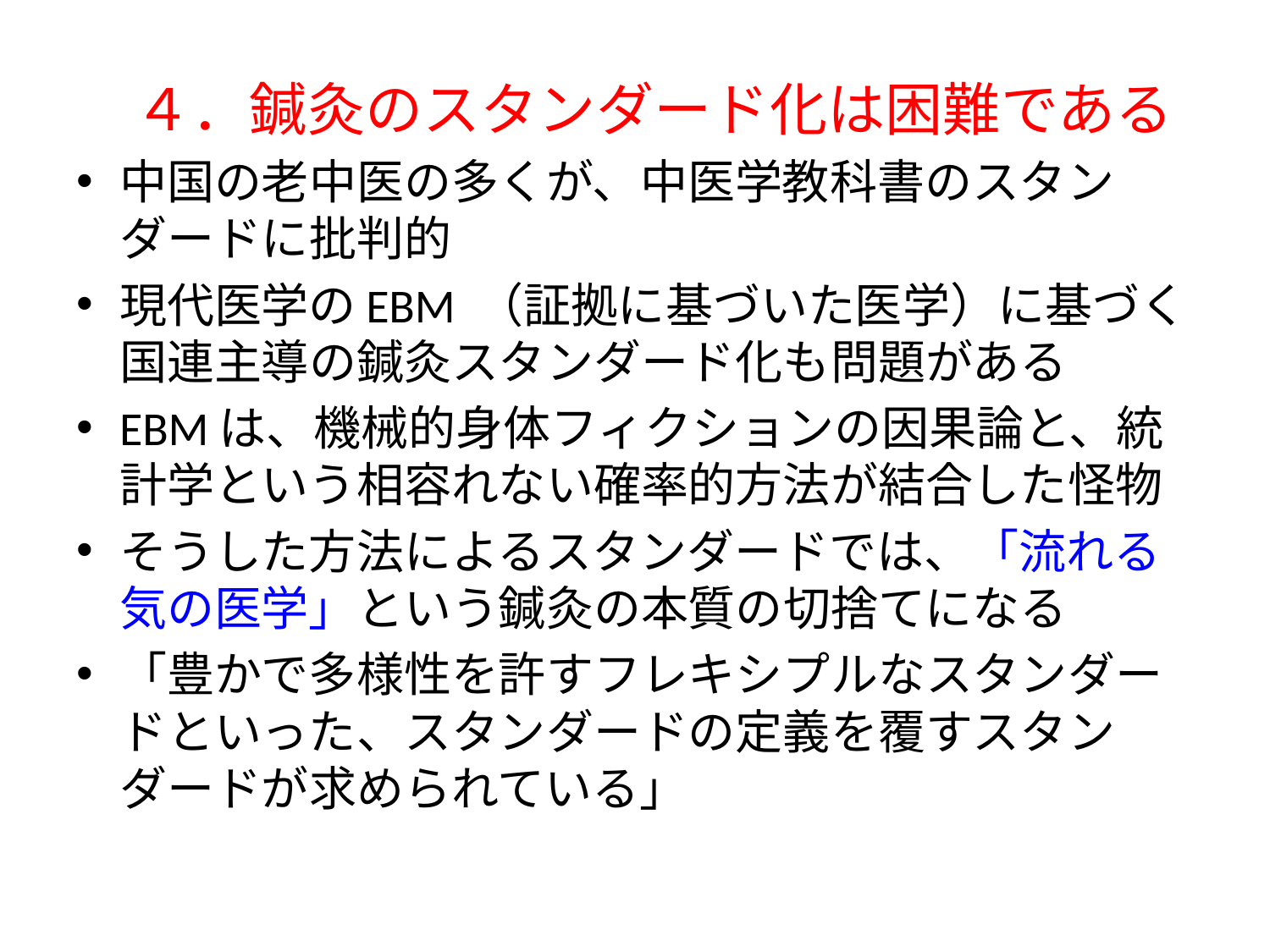

４．鍼灸のスタンダード化は困難である
中国の老中医の多くが、中医学教科書のスタンダードに批判的
現代医学のEBM （証拠に基づいた医学）に基づく国連主導の鍼灸スタンダード化も問題がある
EBMは、機械的身体フィクションの因果論と、統計学という相容れない確率的方法が結合した怪物
そうした方法によるスタンダードでは、「流れる気の医学」という鍼灸の本質の切捨てになる
「豊かで多様性を許すフレキシプルなスタンダードといった、スタンダードの定義を覆すスタンダードが求められている」